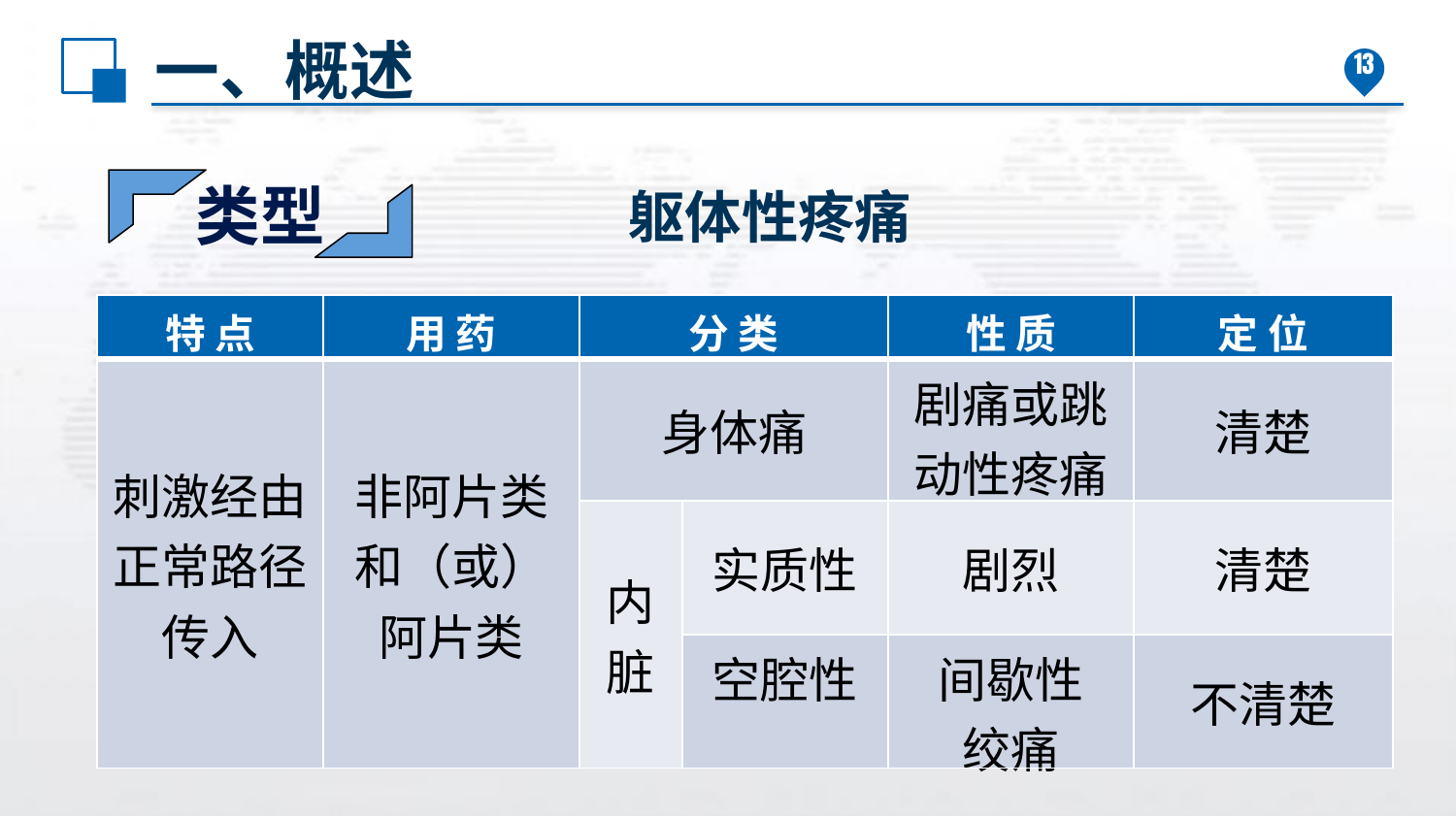

# 一、概述
13
类型

躯体性疼痛
| 特 点 | 用 药 | 分 类 |  | 性 质 | 定 位 |
| --- | --- | --- | --- | --- | --- |
| 刺激经由正常路径传入 | 非阿片类和（或）阿片类 | 身体痛 |  | 剧痛或跳动性疼痛 | 清楚 |
|  |  | 内脏 | 实质性 | 剧烈 | 清楚 |
|  |  |  | 空腔性 | 间歇性 绞痛 | 不清楚 |